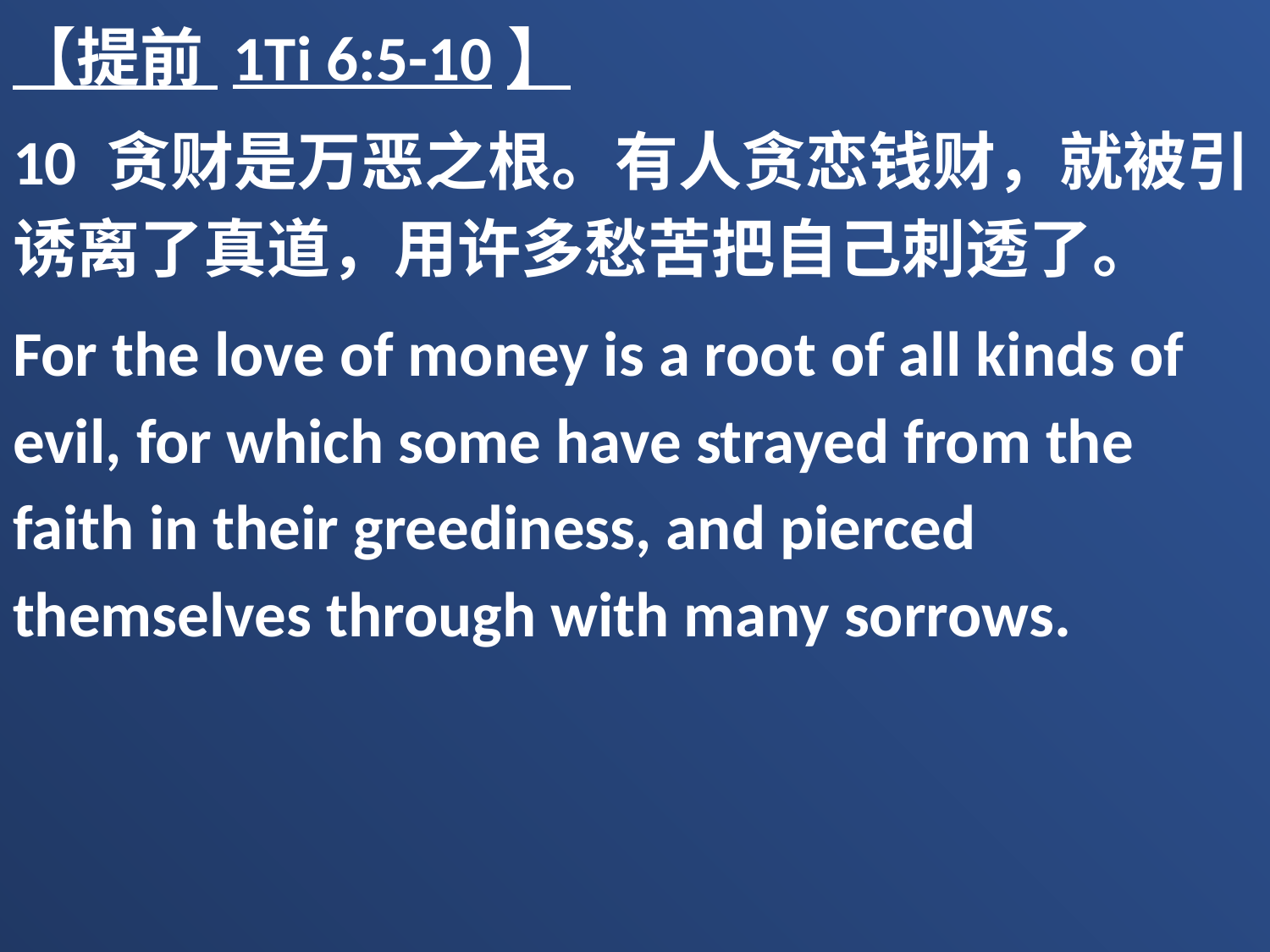

【提前 1Ti 6:5-10】
10 贪财是万恶之根。有人贪恋钱财，就被引诱离了真道，用许多愁苦把自己刺透了。
For the love of money is a root of all kinds of evil, for which some have strayed from the faith in their greediness, and pierced themselves through with many sorrows.